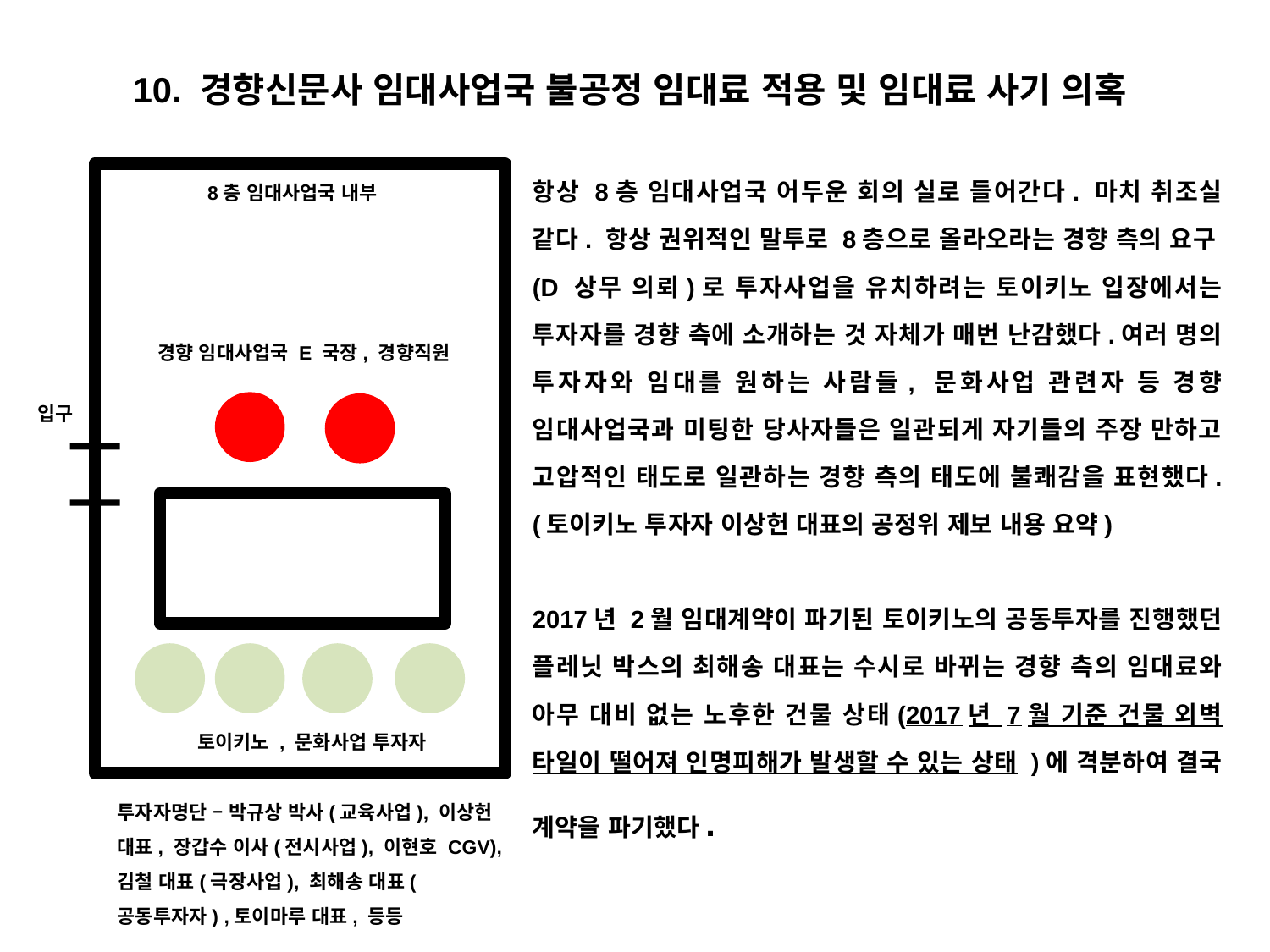

10. 경향신문사 임대사업국 불공정 임대료 적용 및 임대료 사기 의혹
항상 8층 임대사업국 어두운 회의 실로 들어간다. 마치 취조실 같다. 항상 권위적인 말투로 8층으로 올라오라는 경향 측의 요구(D 상무 의뢰)로 투자사업을 유치하려는 토이키노 입장에서는 투자자를 경향 측에 소개하는 것 자체가 매번 난감했다.여러 명의 투자자와 임대를 원하는 사람들, 문화사업 관련자 등 경향 임대사업국과 미팅한 당사자들은 일관되게 자기들의 주장 만하고 고압적인 태도로 일관하는 경향 측의 태도에 불쾌감을 표현했다. (토이키노 투자자 이상헌 대표의 공정위 제보 내용 요약)

2017년 2월 임대계약이 파기된 토이키노의 공동투자를 진행했던 플레닛 박스의 최해송 대표는 수시로 바뀌는 경향 측의 임대료와 아무 대비 없는 노후한 건물 상태(2017년 7월 기준 건물 외벽 타일이 떨어져 인명피해가 발생할 수 있는 상태 )에 격분하여 결국 계약을 파기했다.

8층 임대사업국 내부

경향 임대사업국 E 국장, 경향직원
입구

토이키노 , 문화사업 투자자
투자자명단 – 박규상 박사(교육사업), 이상헌 대표, 장갑수 이사(전시사업), 이현호 CGV), 김철 대표(극장사업), 최해송 대표(공동투자자) ,토이마루 대표, 등등